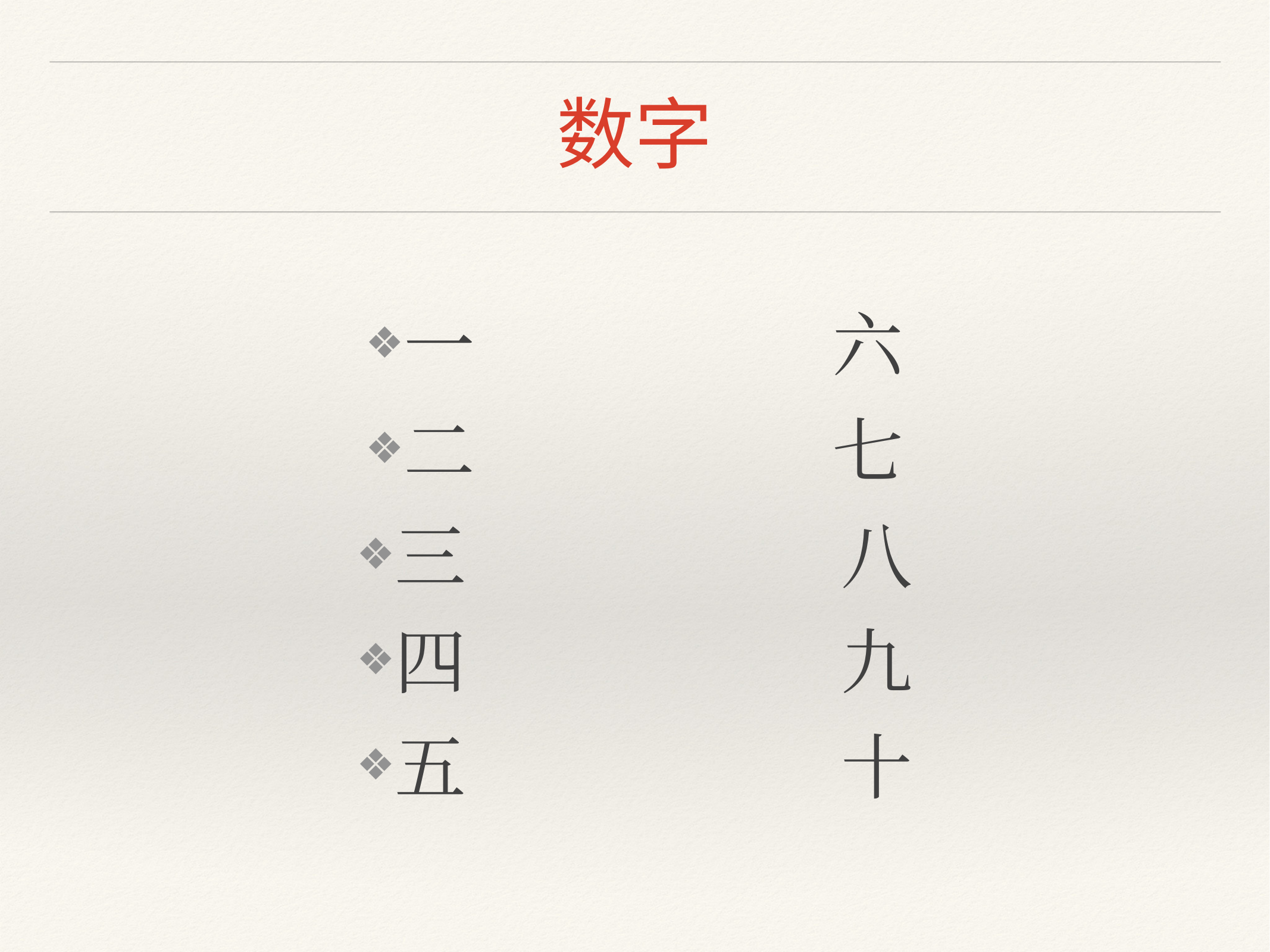

# 数字
一                    六
二                    七
三                     八
四                     九
五                     十